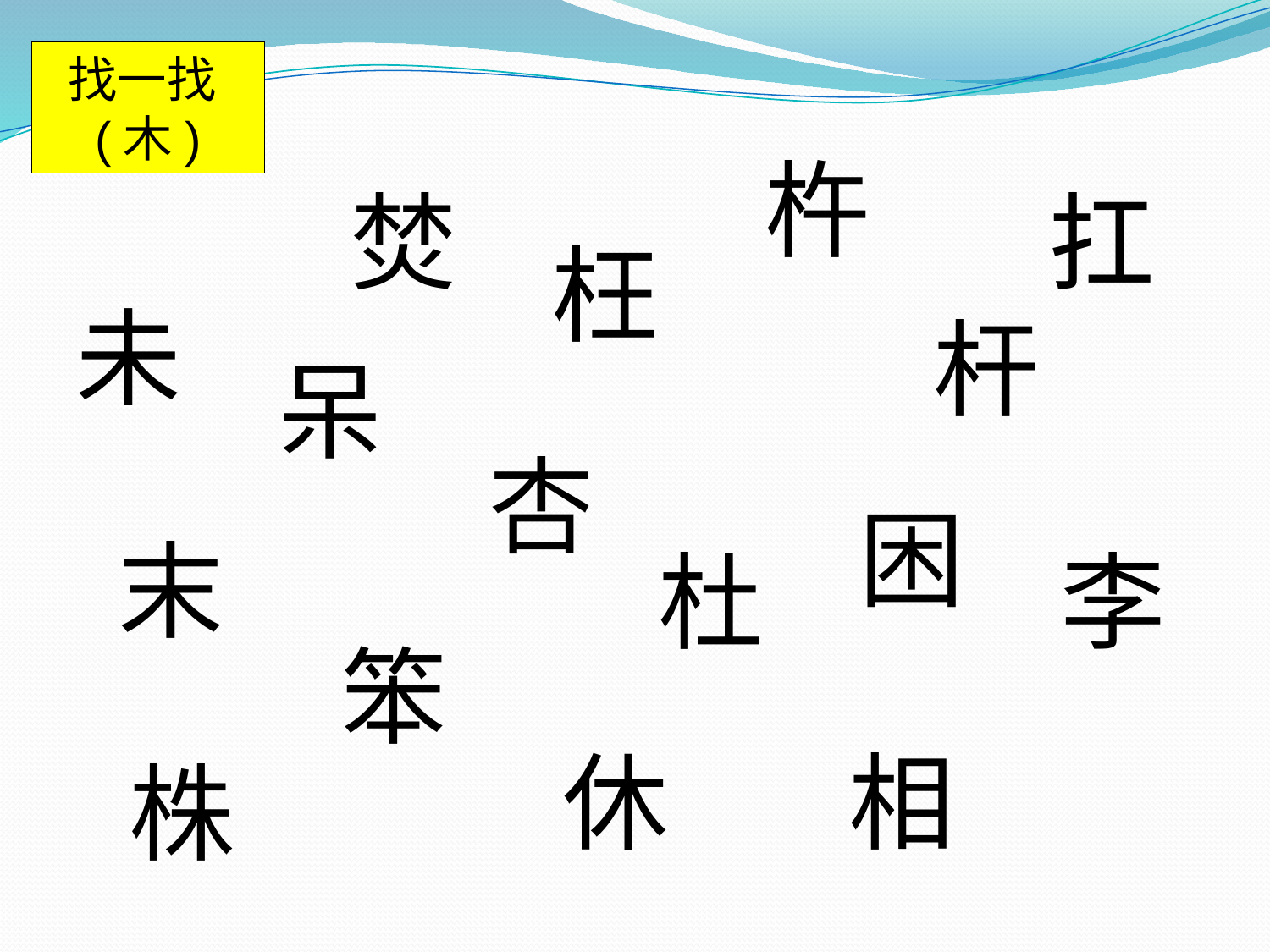

找一找(木)
杵
焚
扛
枉
未
杆
呆
杏
困
末
杜
李
笨
休
相
株